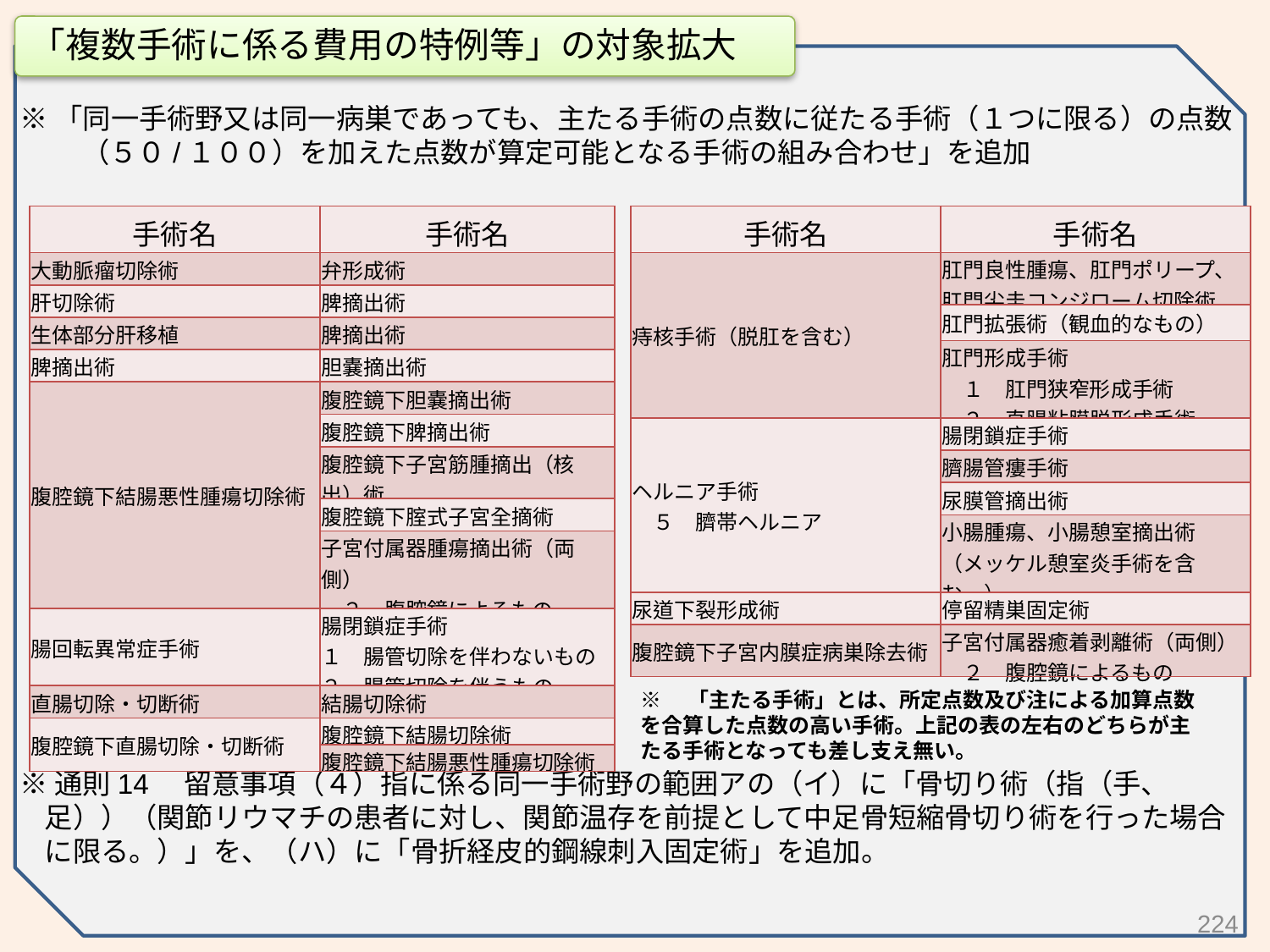

「複数手術に係る費用の特例等」の対象拡大

※「同一手術野又は同一病巣であっても、主たる手術の点数に従たる手術（１つに限る）の点数（５０/１００）を加えた点数が算定可能となる手術の組み合わせ」を追加

※通則14　留意事項（４）指に係る同一手術野の範囲アの（イ）に「骨切り術（指（手、足））（関節リウマチの患者に対し、関節温存を前提として中足骨短縮骨切り術を行った場合に限る。）」を、（ハ）に「骨折経皮的鋼線刺入固定術」を追加。
| 手術名 | 手術名 |
| --- | --- |
| 大動脈瘤切除術 | 弁形成術 |
| 肝切除術 | 脾摘出術 |
| 生体部分肝移植 | 脾摘出術 |
| 脾摘出術 | 胆嚢摘出術 |
| 腹腔鏡下結腸悪性腫瘍切除術 | 腹腔鏡下胆嚢摘出術 |
|  | 腹腔鏡下脾摘出術 |
|  | 腹腔鏡下子宮筋腫摘出（核出）術 |
|  | 腹腔鏡下腟式子宮全摘術 |
|  | 子宮付属器腫瘍摘出術（両側） 　２　腹腔鏡によるもの |
| 腸回転異常症手術 | 腸閉鎖症手術　 １　腸管切除を伴わないもの ２　腸管切除を伴うもの |
| 直腸切除・切断術 | 結腸切除術 |
| 腹腔鏡下直腸切除・切断術 | 腹腔鏡下結腸切除術 |
|  | 腹腔鏡下結腸悪性腫瘍切除術 |
| 手術名 | 手術名 |
| --- | --- |
| 痔核手術（脱肛を含む） | 肛門良性腫瘍、肛門ポリープ、肛門尖圭コンジローム切除術 |
|  | 肛門拡張術（観血的なもの） |
|  | 肛門形成手術 　１　肛門狭窄形成手術 　２　直腸粘膜脱形成手術 |
| ヘルニア手術 　５　臍帯ヘルニア | 腸閉鎖症手術 |
|  | 臍腸管瘻手術 |
|  | 尿膜管摘出術 |
|  | 小腸腫瘍、小腸憩室摘出術（メッケル憩室炎手術を含む。） |
| 尿道下裂形成術 | 停留精巣固定術 |
| 腹腔鏡下子宮内膜症病巣除去術 | 子宮付属器癒着剥離術（両側） 　２　腹腔鏡によるもの |
※　「主たる手術」とは、所定点数及び注による加算点数を合算した点数の高い手術。上記の表の左右のどちらが主たる手術となっても差し支え無い。
224